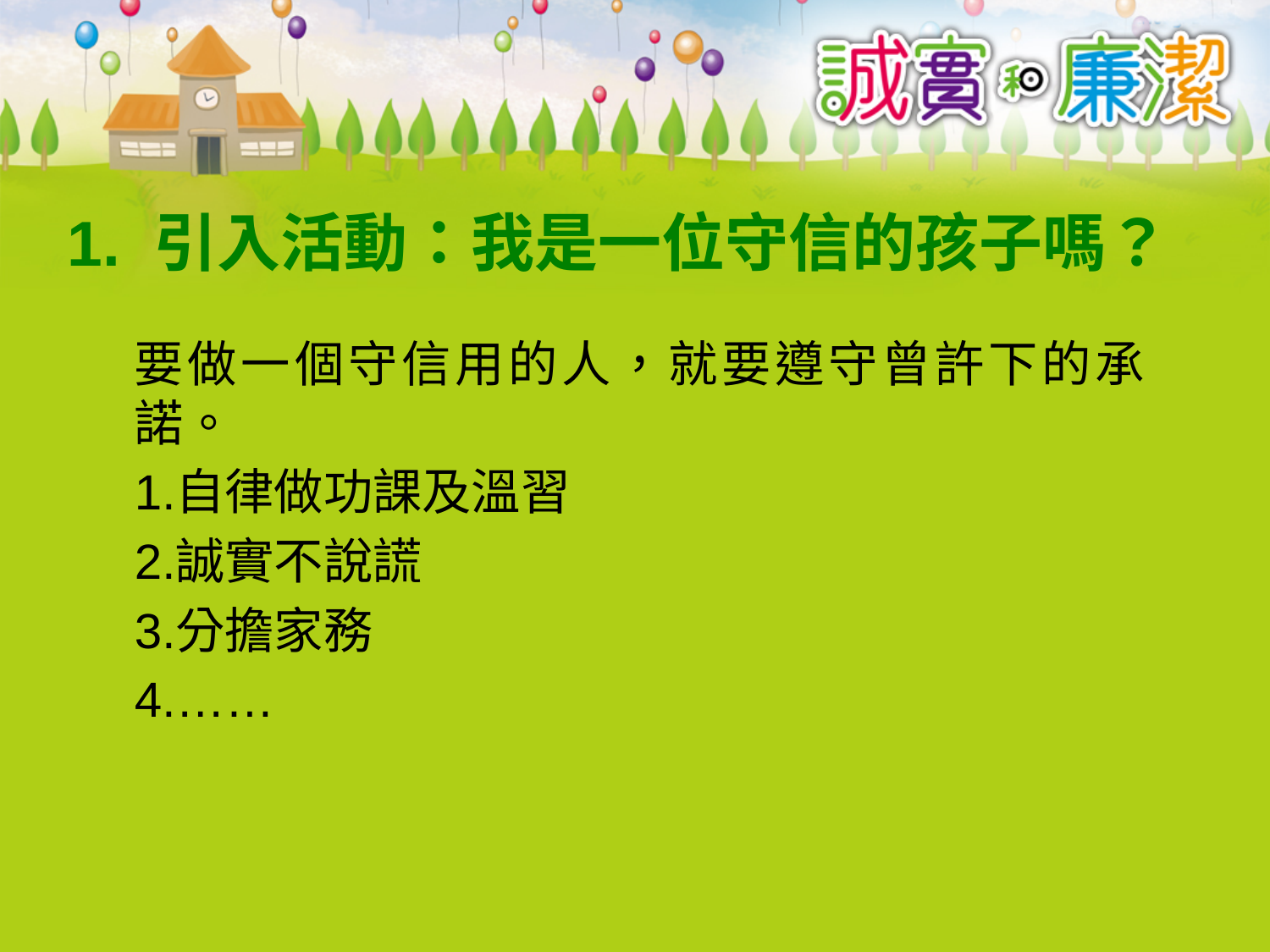

# 1. 引入活動：我是一位守信的孩子嗎？
要做一個守信用的人，就要遵守曾許下的承諾。
自律做功課及溫習
誠實不說謊
分擔家務
……